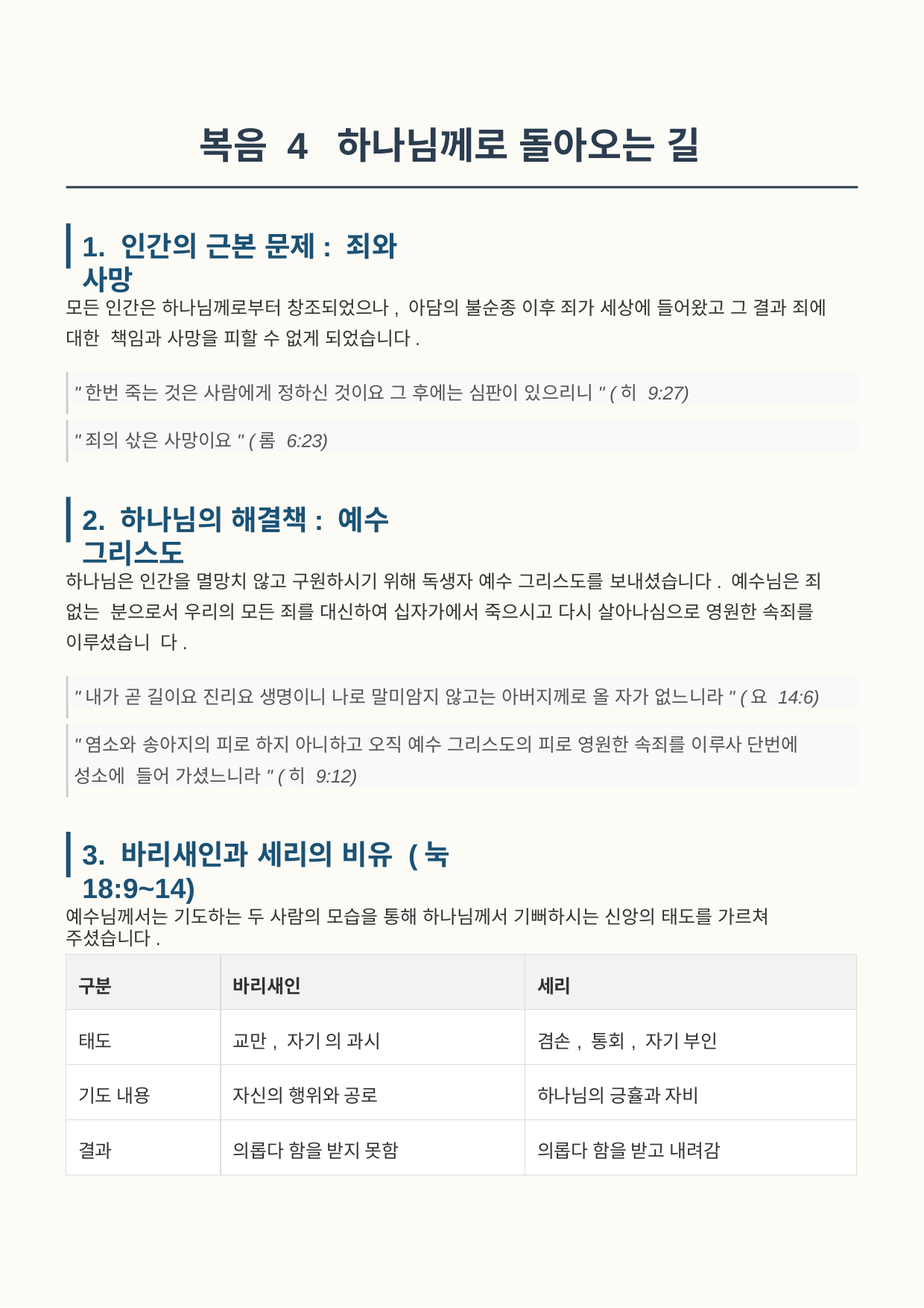

# 복음 4  하나님께로 돌아오는 길
1. 인간의 근본 문제: 죄와 사망
모든 인간은 하나님께로부터 창조되었으나, 아담의 불순종 이후 죄가 세상에 들어왔고 그 결과 죄에 대한  책임과 사망을 피할 수 없게 되었습니다.
"한번 죽는 것은 사람에게 정하신 것이요 그 후에는 심판이 있으리니" (히 9:27)
"죄의 삯은 사망이요" (롬 6:23)
2. 하나님의 해결책: 예수 그리스도
하나님은 인간을 멸망치 않고 구원하시기 위해 독생자 예수 그리스도를 보내셨습니다. 예수님은 죄 없는  분으로서 우리의 모든 죄를 대신하여 십자가에서 죽으시고 다시 살아나심으로 영원한 속죄를 이루셨습니  다.
"내가 곧 길이요 진리요 생명이니 나로 말미암지 않고는 아버지께로 올 자가 없느니라" (요 14:6)
"염소와 송아지의 피로 하지 아니하고 오직 예수 그리스도의 피로 영원한 속죄를 이루사 단번에 성소에  들어 가셨느니라" (히 9:12)
3. 바리새인과 세리의 비유 (눅 18:9~14)
예수님께서는 기도하는 두 사람의 모습을 통해 하나님께서 기뻐하시는 신앙의 태도를 가르쳐 주셨습니다.
| 구분 | 바리새인 | 세리 |
| --- | --- | --- |
| 태도 | 교만, 자기 의 과시 | 겸손, 통회, 자기 부인 |
| 기도 내용 | 자신의 행위와 공로 | 하나님의 긍휼과 자비 |
| 결과 | 의롭다 함을 받지 못함 | 의롭다 함을 받고 내려감 |